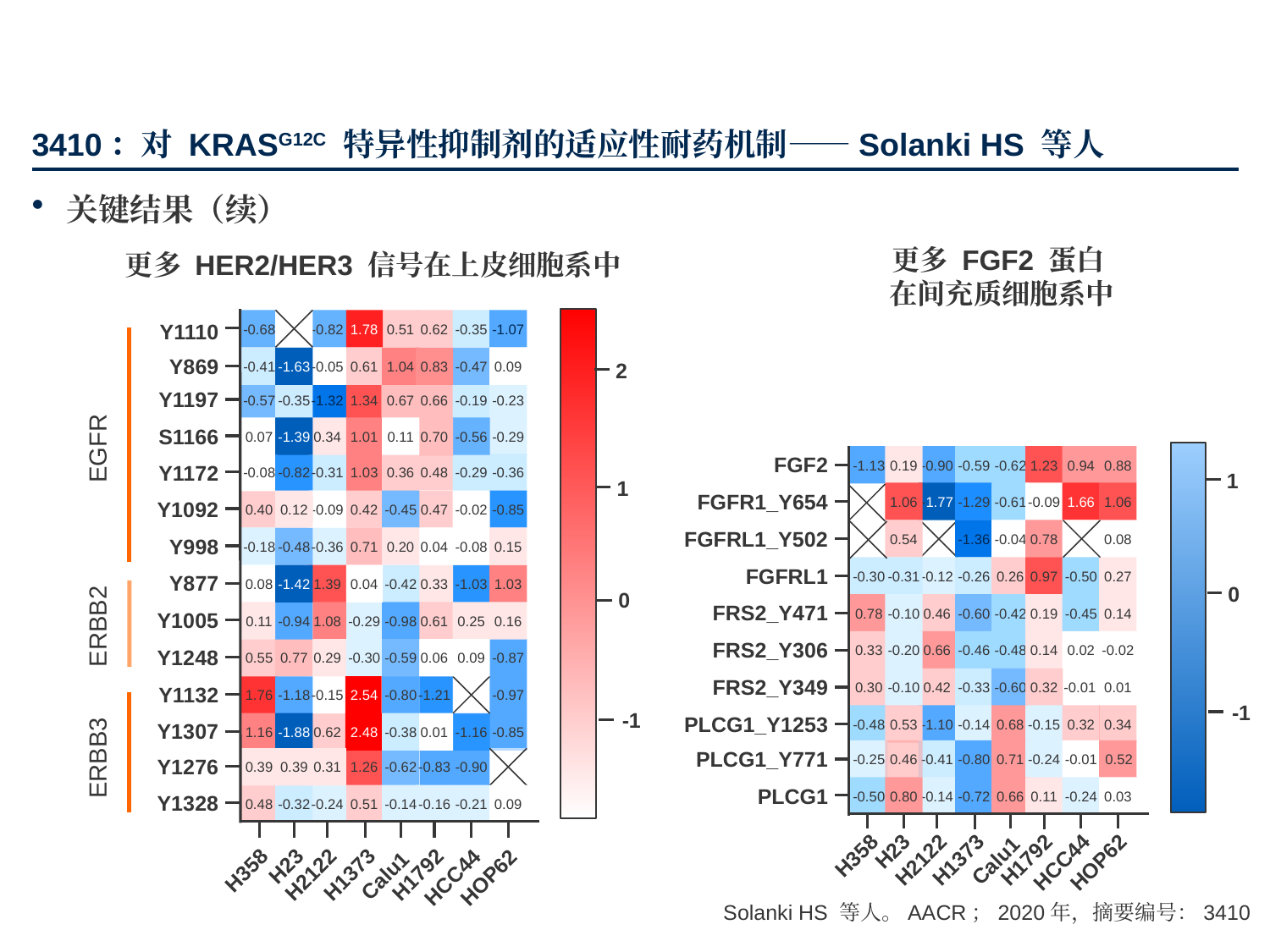

# 3410：对 KRASG12C 特异性抑制剂的适应性耐药机制——Solanki HS 等人
关键结果（续）
更多 FGF2 蛋白
在间充质细胞系中
更多 HER2/HER3 信号在上皮细胞系中
Y1110
Y869
Y1197
EGFR
S1166
Y1172
Y1092
Y998
Y877
ERBB2
Y1005
Y1248
Y1132
Y1307
ERBB3
Y1276
Y1328
H23
H358
H2122
H1373
H1792
Calu1
HCC44
HOP62

2
1
0
-1

0.71

-0.47

-1.03

-0.68
-0.82
1.78
0.51
0.62
-0.35
-1.07

-0.41
-1.63
-0.05
0.61
1.04
0.83
0.09

-0.57
-0.35
-1.32
1.34
0.67
0.66
-0.19
-0.23

0.07
-1.39
0.34
1.01
0.11
0.70
-0.56
-0.29

FGF2
FGFR1_Y654
FGFRL1_Y502
FGFRL1
FRS2_Y471
FRS2_Y306
FRS2_Y349
PLCG1_Y1253
PLCG1_Y771
PLCG1
H23
H358
H2122
H1373
H1792
Calu1

-1.13
0.19
-0.90
-0.59
-0.62
1.23
0.94
0.88

-0.08
-0.82
-0.31
1.03
0.36
0.48
-0.29
-0.36
1

1.06
-1.77
-1.29
-0.61
-0.09
1.66
1.06

0.40
0.12
-0.09
0.42
-0.45
0.47
-0.02
-0.85

0.54
-1.36
-0.04
0.78
0.08

-0.18
-0.48
-0.36
0.20
0.04
-0.08
0.15

-0.30
-0.31
-0.12
-0.26
0.26
0.97
-0.50
0.27

0.08
-1.42
1.39
0.04
-0.42
0.33
1.03
0

0.78
-0.10
0.46
-0.60
-0.42
0.19
-0.45
0.14

0.11
-0.94
1.08
-0.29
-0.98
0.61
0.25
0.16

0.33
-0.20
0.66
-0.46
-0.48
0.14
0.02
-0.02

0.55
0.77
0.29
-0.30
-0.59
0.06
0.09
-0.87

-0.01
0.30
-0.10
-1.1
0.42
-0.33
-0.60
0.32
0.01

1.76
-1.18
-0.15
2.54
-0.80
-1.21
-0.97
-1

-0.48
0.53
-1.10
-0.14
0.68
-0.15
0.32
0.34

1.16
-1.88
0.62
2.48
-0.38
0.01
-1.16
-0.85

0.71
-0.24
-0.01
0.52
-0.25
0.46
-0.41
-0.80

0.39
0.39
0.31
1.26
-0.62
-0.83
-0.90

-0.50
0.80
12↓
-0.14
-0.72
0.66
0.11
-0.24
0.03

0.48
-0.32
-0.24
0.51
-0.14
-0.16
-0.21
0.09
HCC44
HOP62
Solanki HS 等人。AACR；2020年，摘要编号：3410